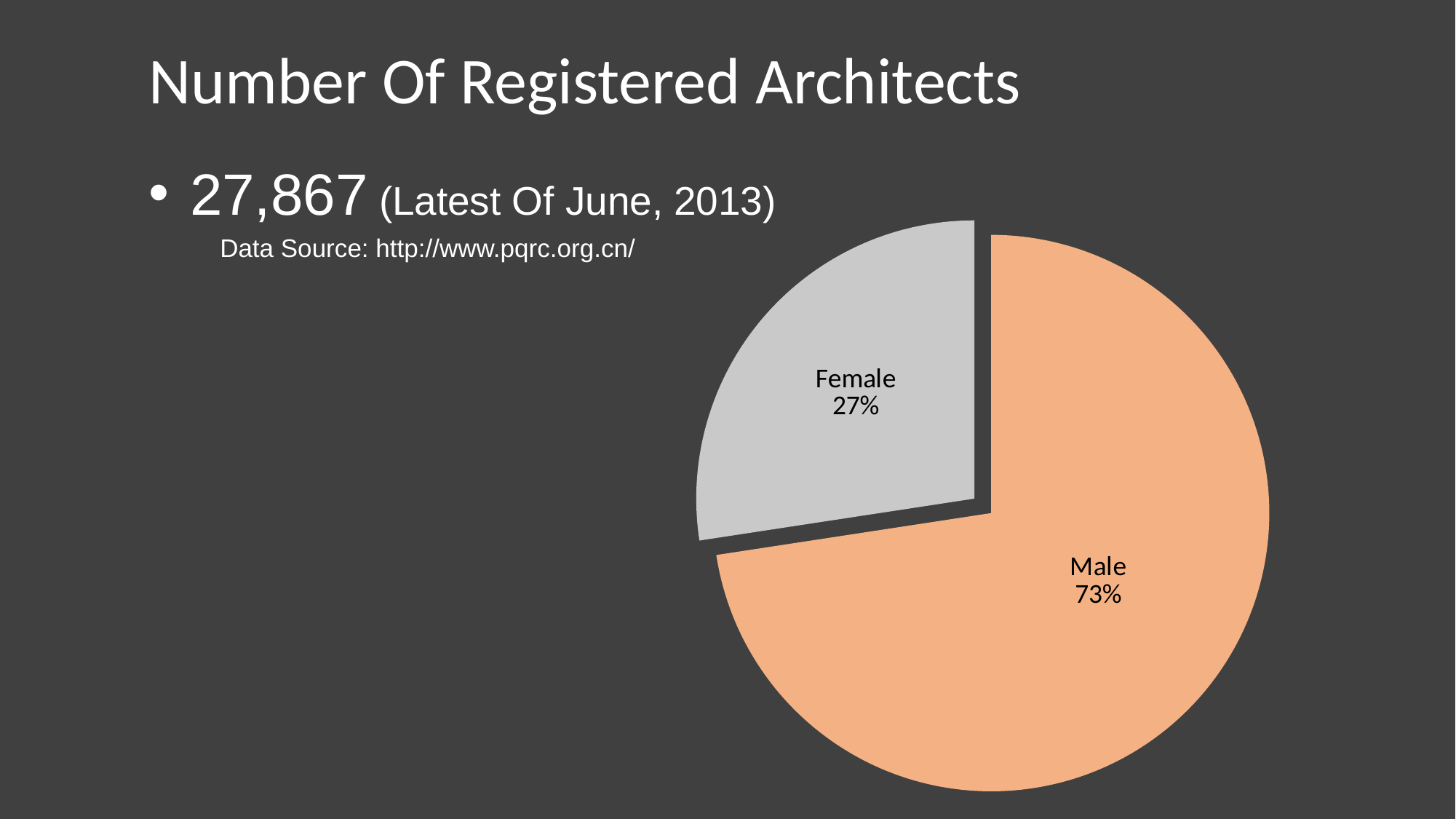

Number Of Registered Architects
27,867 (Latest Of June, 2013)
          Data Source: http://www.pqrc.org.cn/

### Chart

| Category | 列1 |
|---|---|
| M | 0.7259000000000004 |
| F | 0.2741 |
23